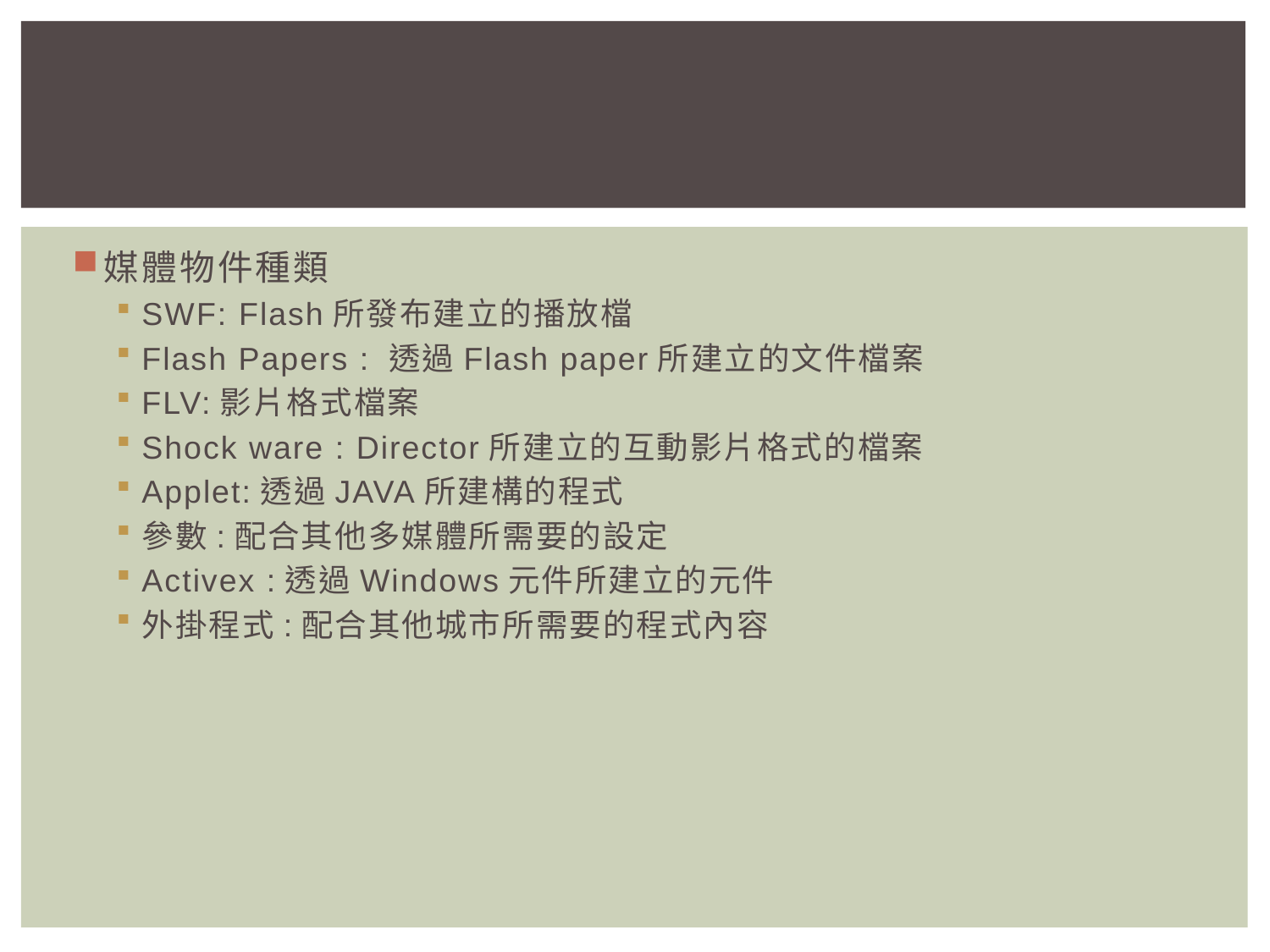

#
媒體物件種類
SWF: Flash所發布建立的播放檔
Flash Papers : 透過Flash paper所建立的文件檔案
FLV:影片格式檔案
Shock ware : Director所建立的互動影片格式的檔案
Applet:透過JAVA所建構的程式
參數:配合其他多媒體所需要的設定
Activex :透過Windows元件所建立的元件
外掛程式:配合其他城市所需要的程式內容